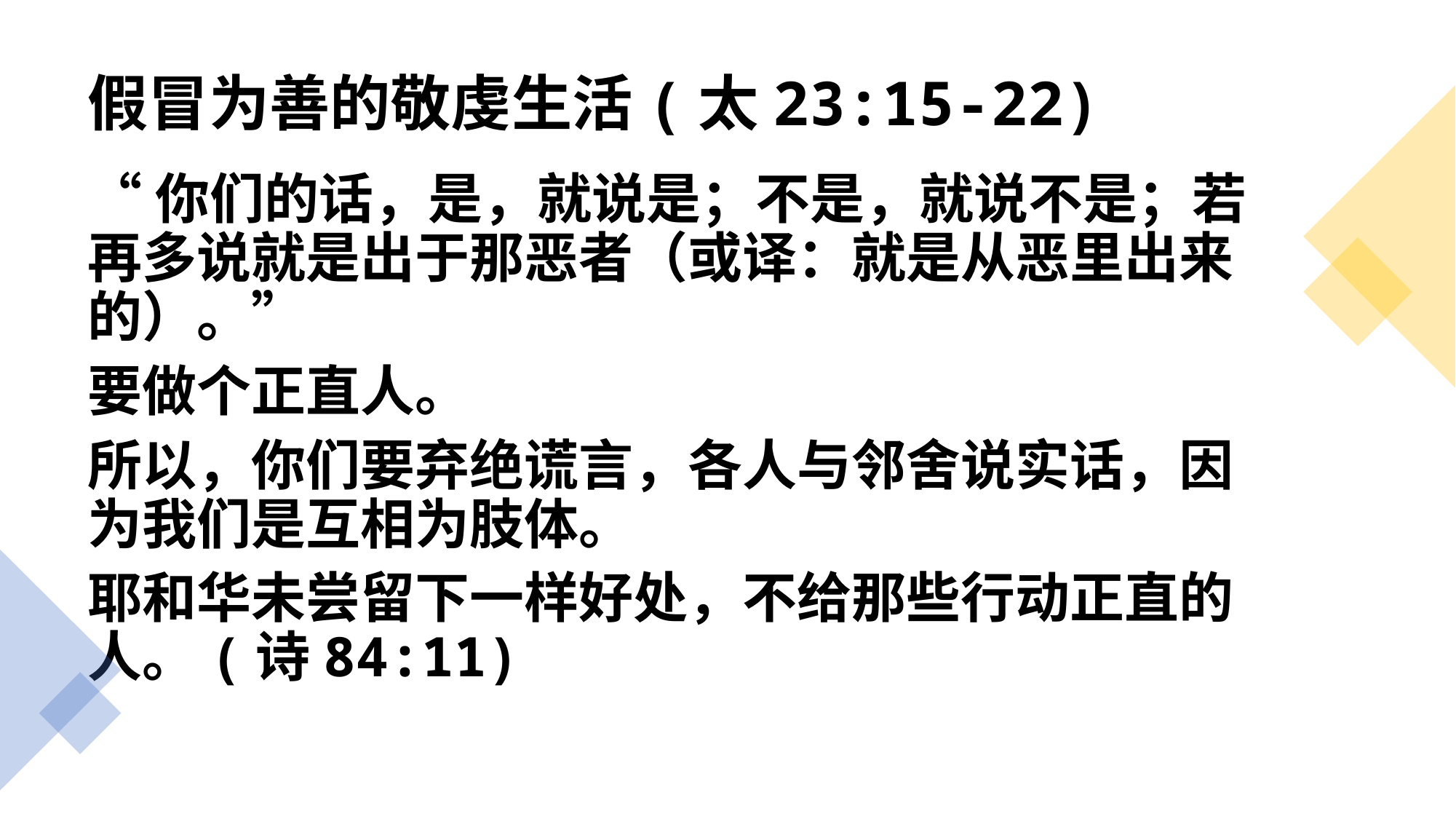

# 假冒为善的敬虔生活(太23:15-22)

“你们的话，是，就说是；不是，就说不是；若再多说就是出于那恶者（或译：就是从恶里出来的）。”
要做个正直人。
所以，你们要弃绝谎言，各人与邻舍说实话，因为我们是互相为肢体。
耶和华未尝留下一样好处，不给那些行动正直的人。(诗84:11)